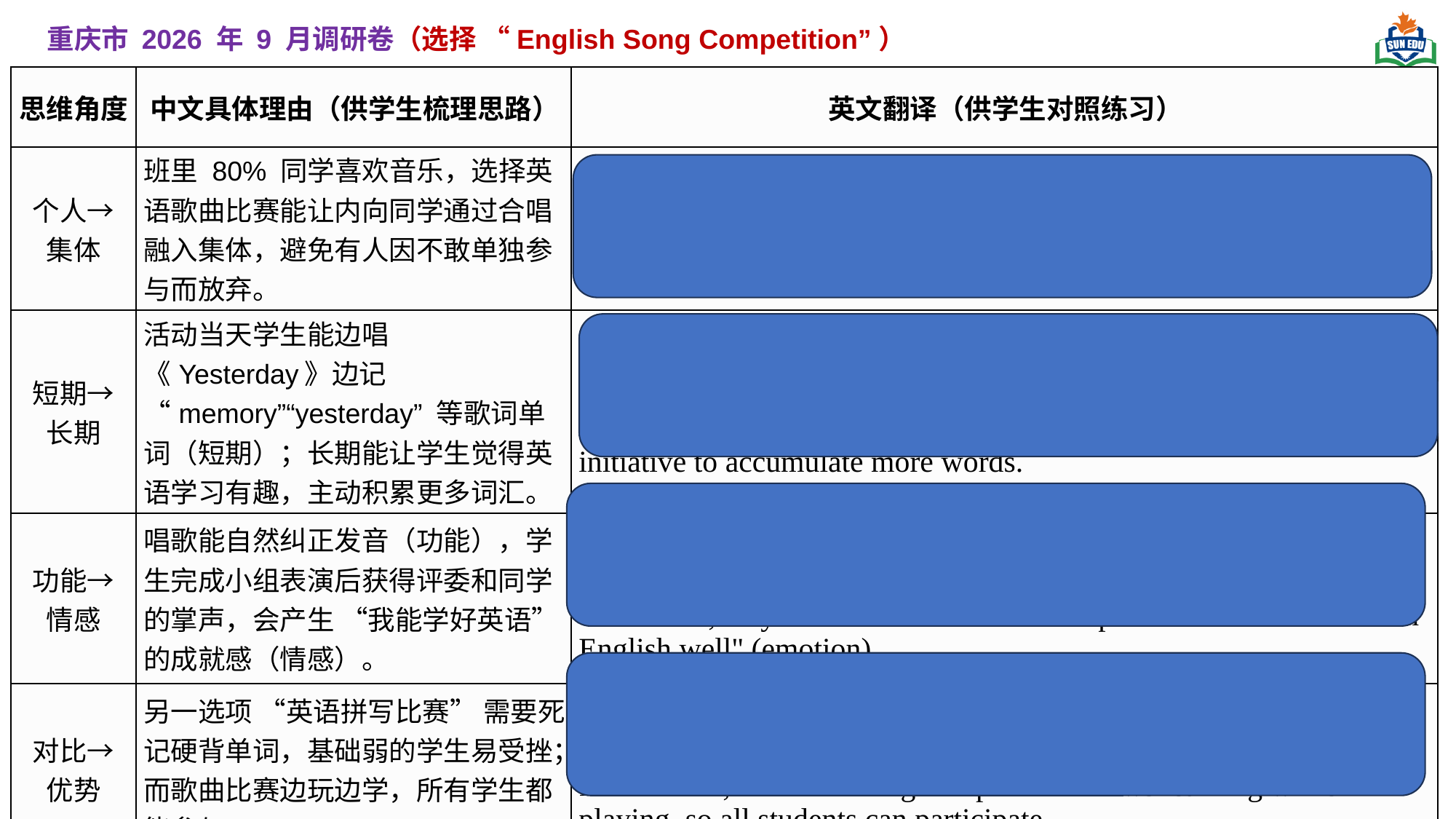

重庆市 2026 年 9 月调研卷（选择 “English Song Competition”）
| 思维角度 | 中文具体理由（供学生梳理思路） | 英文翻译（供学生对照练习） |
| --- | --- | --- |
| 个人→ 集体 | 班里 80% 同学喜欢音乐，选择英语歌曲比赛能让内向同学通过合唱融入集体，避免有人因不敢单独参与而放弃。 | 80% of classmates like music; choosing the English Song Competition allows shy students to integrate into the group through chorus, preventing anyone from giving up for fear of participating alone. |
| 短期→ 长期 | 活动当天学生能边唱《Yesterday》边记 “memory”“yesterday” 等歌词单词（短期）；长期能让学生觉得英语学习有趣，主动积累更多词汇。 | On the event day, students can memorize words like "memory" and "yesterday" from the song Yesterday while singing (short-term); in the long run, it makes students find English learning fun and take the initiative to accumulate more words. |
| 功能→ 情感 | 唱歌能自然纠正发音（功能），学生完成小组表演后获得评委和同学的掌声，会产生 “我能学好英语” 的成就感（情感）。 | Singing can naturally correct pronunciation (function); after students finish their group performance and get applause from judges and classmates, they will feel a sense of accomplishment that "I can learn English well" (emotion). |
| 对比→ 优势 | 另一选项 “英语拼写比赛” 需要死记硬背单词，基础弱的学生易受挫；而歌曲比赛边玩边学，所有学生都能参与。 | The other option "English Word Spelling Contest" requires rote memorization of words, which easily frustrates students with weak foundations; while the song competition allows learning while playing, so all students can participate. |